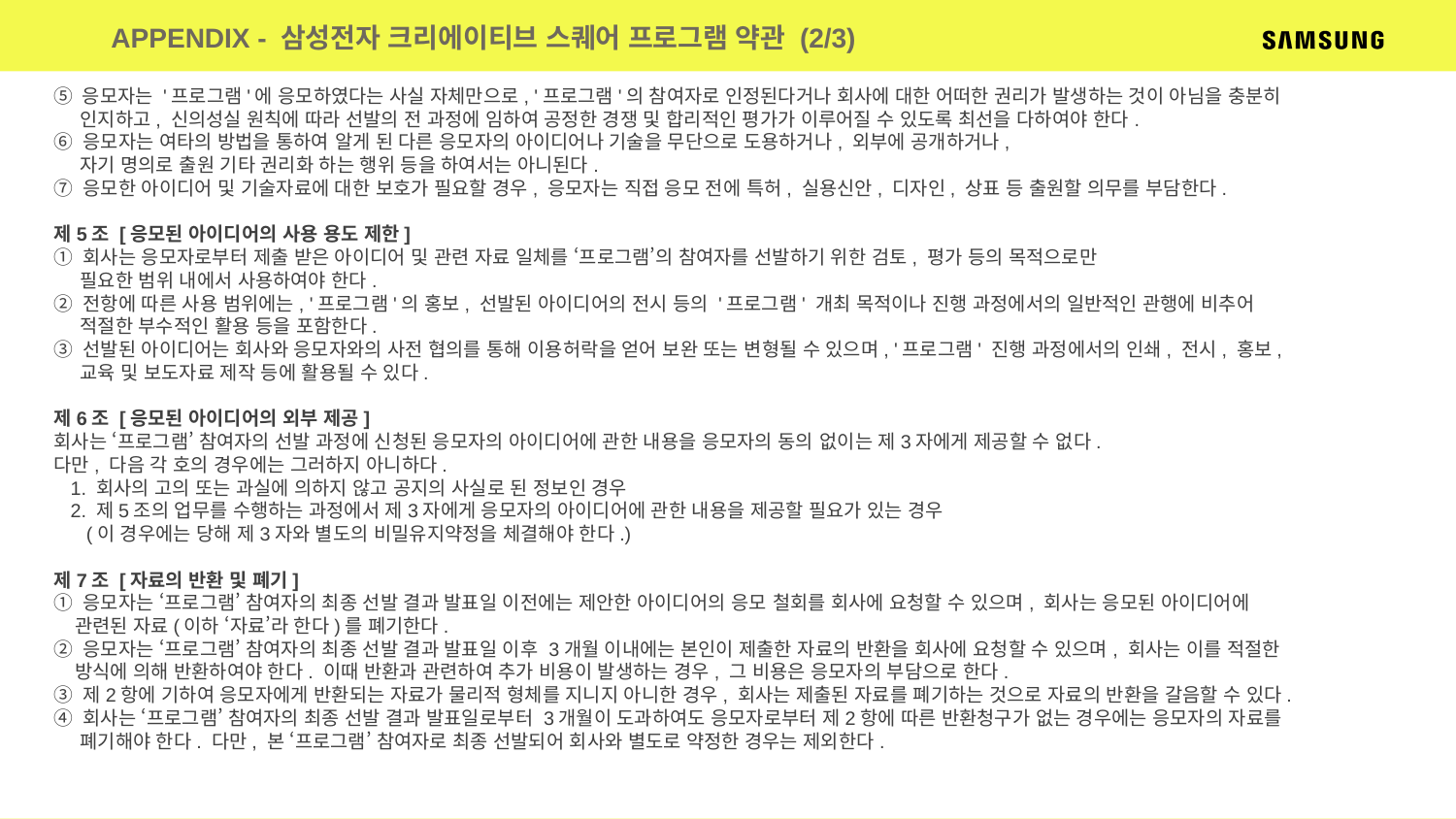

APPENDIX - 삼성전자 크리에이티브 스퀘어 프로그램 약관 (2/3)
⑤ 응모자는 '프로그램'에 응모하였다는 사실 자체만으로, '프로그램'의 참여자로 인정된다거나 회사에 대한 어떠한 권리가 발생하는 것이 아님을 충분히
    인지하고, 신의성실 원칙에 따라 선발의 전 과정에 임하여 공정한 경쟁 및 합리적인 평가가 이루어질 수 있도록 최선을 다하여야 한다.
⑥ 응모자는 여타의 방법을 통하여 알게 된 다른 응모자의 아이디어나 기술을 무단으로 도용하거나, 외부에 공개하거나,
    자기 명의로 출원 기타 권리화 하는 행위 등을 하여서는 아니된다.
⑦ 응모한 아이디어 및 기술자료에 대한 보호가 필요할 경우, 응모자는 직접 응모 전에 특허, 실용신안, 디자인, 상표 등 출원할 의무를 부담한다.

제5조 [응모된 아이디어의 사용 용도 제한]
① 회사는 응모자로부터 제출 받은 아이디어 및 관련 자료 일체를 ‘프로그램’의 참여자를 선발하기 위한 검토, 평가 등의 목적으로만
    필요한 범위 내에서 사용하여야 한다.
② 전항에 따른 사용 범위에는, '프로그램'의 홍보, 선발된 아이디어의 전시 등의 '프로그램' 개최 목적이나 진행 과정에서의 일반적인 관행에 비추어
    적절한 부수적인 활용 등을 포함한다.
③ 선발된 아이디어는 회사와 응모자와의 사전 협의를 통해 이용허락을 얻어 보완 또는 변형될 수 있으며, '프로그램' 진행 과정에서의 인쇄, 전시, 홍보,
    교육 및 보도자료 제작 등에 활용될 수 있다.

제6조 [응모된 아이디어의 외부 제공]
회사는 ‘프로그램’ 참여자의 선발 과정에 신청된 응모자의 아이디어에 관한 내용을 응모자의 동의 없이는 제3자에게 제공할 수 없다.
다만, 다음 각 호의 경우에는 그러하지 아니하다.
   1. 회사의 고의 또는 과실에 의하지 않고 공지의 사실로 된 정보인 경우
   2. 제5조의 업무를 수행하는 과정에서 제3자에게 응모자의 아이디어에 관한 내용을 제공할 필요가 있는 경우
      (이 경우에는 당해 제3자와 별도의 비밀유지약정을 체결해야 한다.)

제7조 [자료의 반환 및 폐기]
① 응모자는 ‘프로그램’ 참여자의 최종 선발 결과 발표일 이전에는 제안한 아이디어의 응모 철회를 회사에 요청할 수 있으며, 회사는 응모된 아이디어에
   관련된 자료(이하 ‘자료’라 한다)를 폐기한다.
② 응모자는 ‘프로그램’ 참여자의 최종 선발 결과 발표일 이후 3개월 이내에는 본인이 제출한 자료의 반환을 회사에 요청할 수 있으며, 회사는 이를 적절한
   방식에 의해 반환하여야 한다. 이때 반환과 관련하여 추가 비용이 발생하는 경우, 그 비용은 응모자의 부담으로 한다.
③ 제2항에 기하여 응모자에게 반환되는 자료가 물리적 형체를 지니지 아니한 경우, 회사는 제출된 자료를 폐기하는 것으로 자료의 반환을 갈음할 수 있다.
④ 회사는 ‘프로그램’ 참여자의 최종 선발 결과 발표일로부터 3개월이 도과하여도 응모자로부터 제2항에 따른 반환청구가 없는 경우에는 응모자의 자료를
    폐기해야 한다. 다만, 본 ‘프로그램’ 참여자로 최종 선발되어 회사와 별도로 약정한 경우는 제외한다.